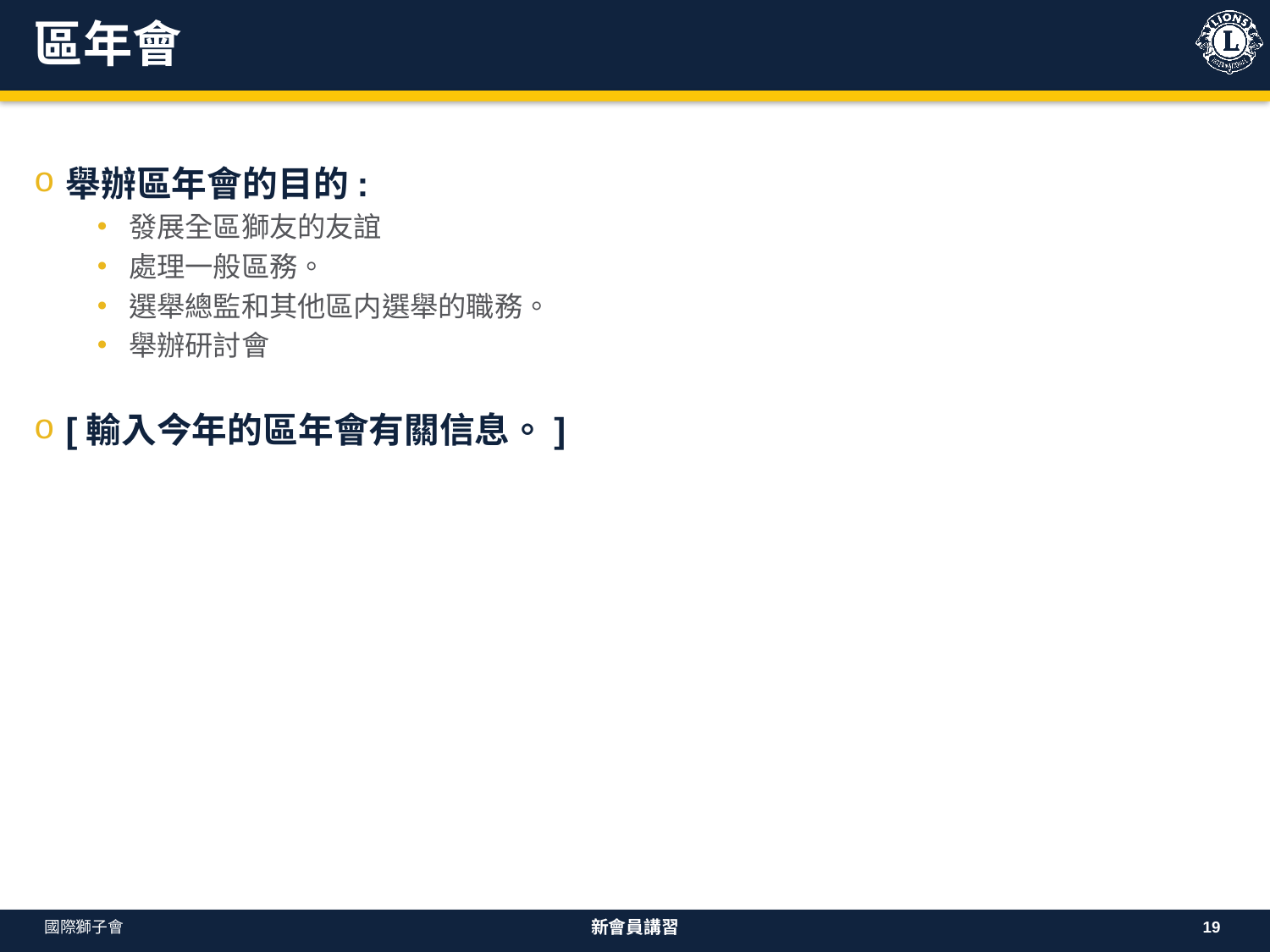

# 區年會
舉辦區年會的目的:
發展全區獅友的友誼
處理一般區務。
選舉總監和其他區内選舉的職務。
舉辦研討會

[輸入今年的區年會有關信息。]